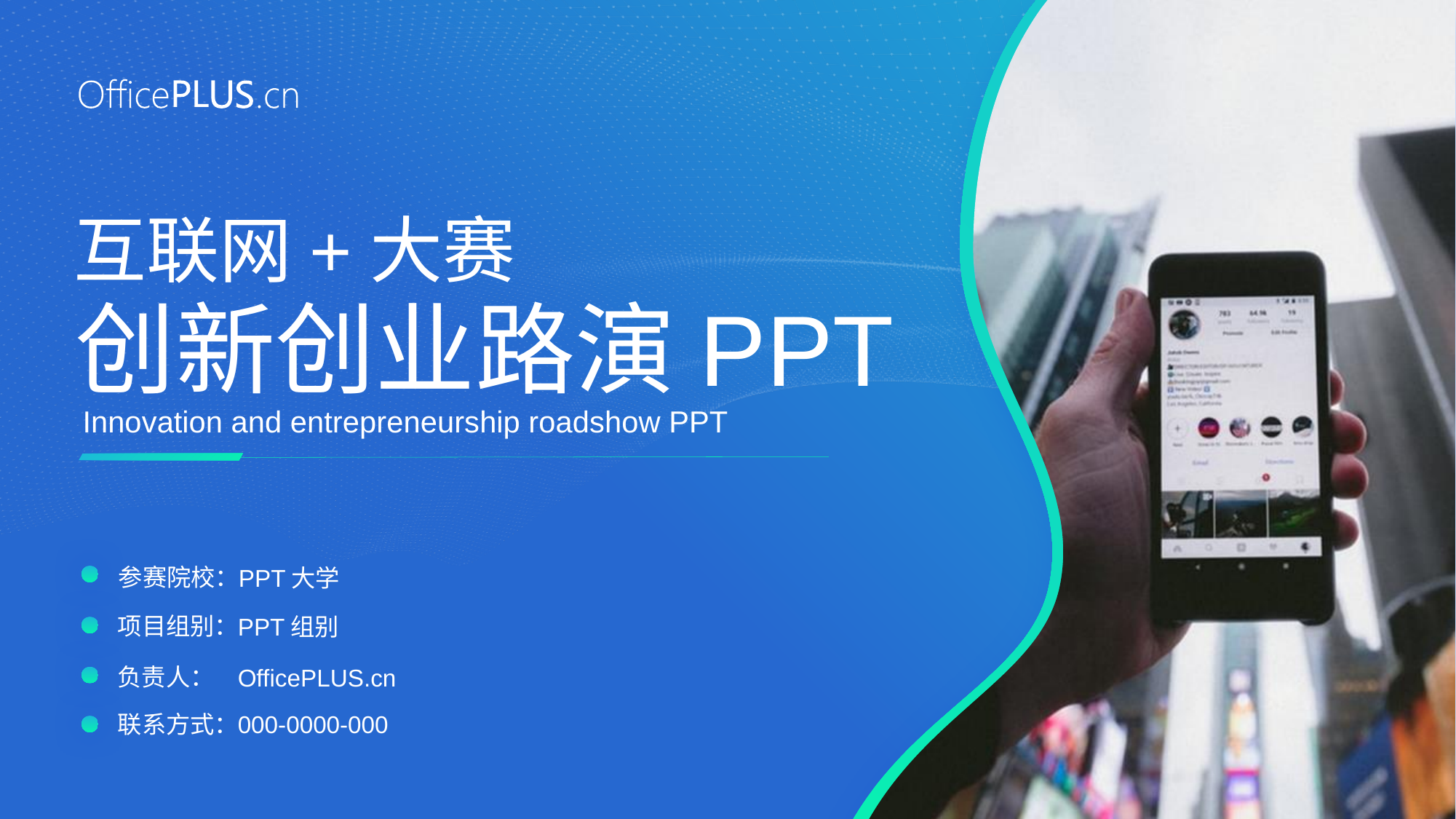

互联网+大赛
创新创业路演PPT
Innovation and entrepreneurship roadshow PPT

参赛院校：
PPT大学

项目组别：
PPT组别
负责人：
OfficePLUS.cn
联系方式：
000-0000-000